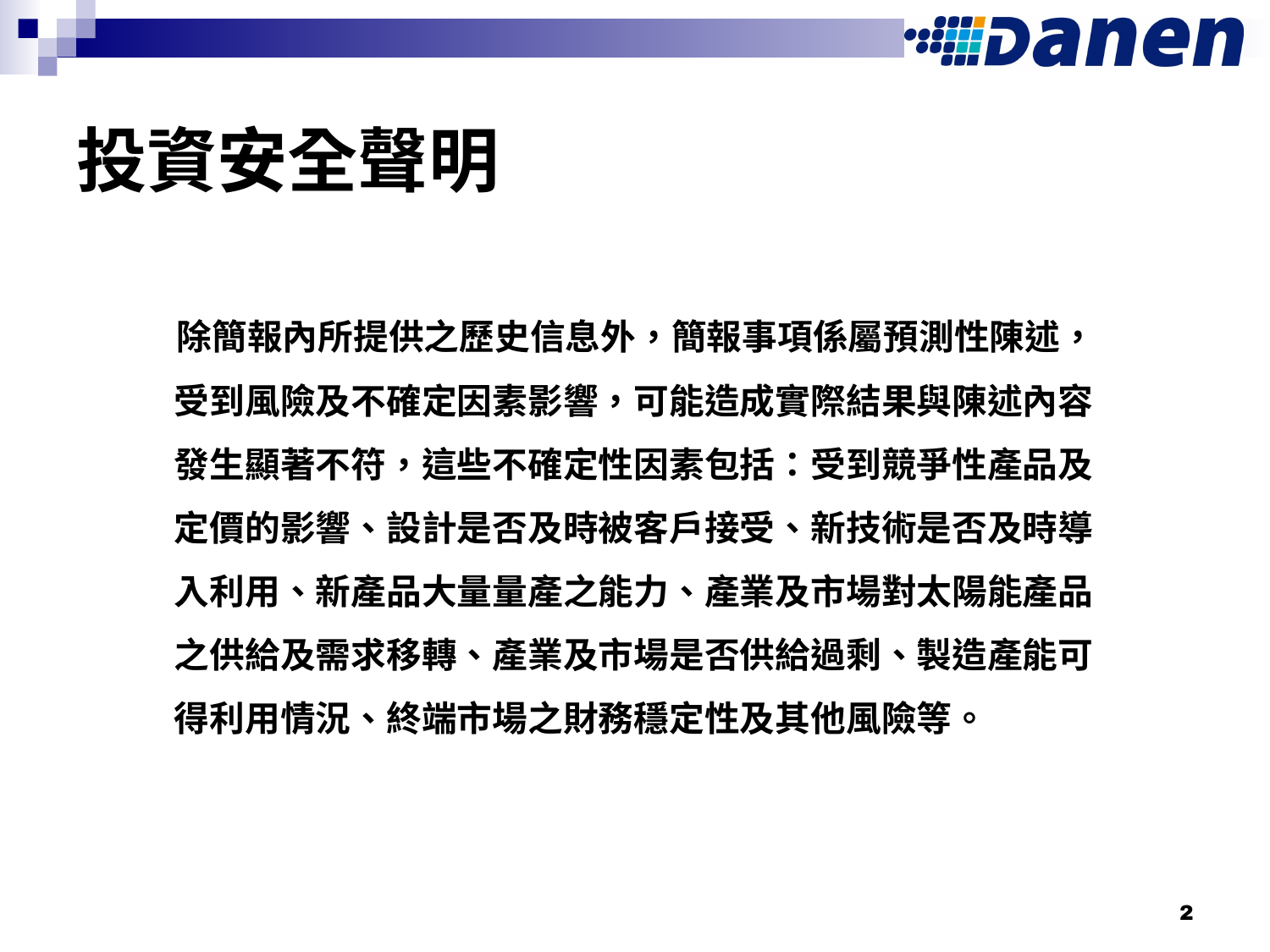

# 投資安全聲明
除簡報內所提供之歷史信息外，簡報事項係屬預測性陳述，受到風險及不確定因素影響，可能造成實際結果與陳述內容發生顯著不符，這些不確定性因素包括：受到競爭性產品及定價的影響、設計是否及時被客戶接受、新技術是否及時導入利用、新產品大量量產之能力、產業及市場對太陽能產品之供給及需求移轉、產業及市場是否供給過剩、製造產能可得利用情況、終端市場之財務穩定性及其他風險等。
2